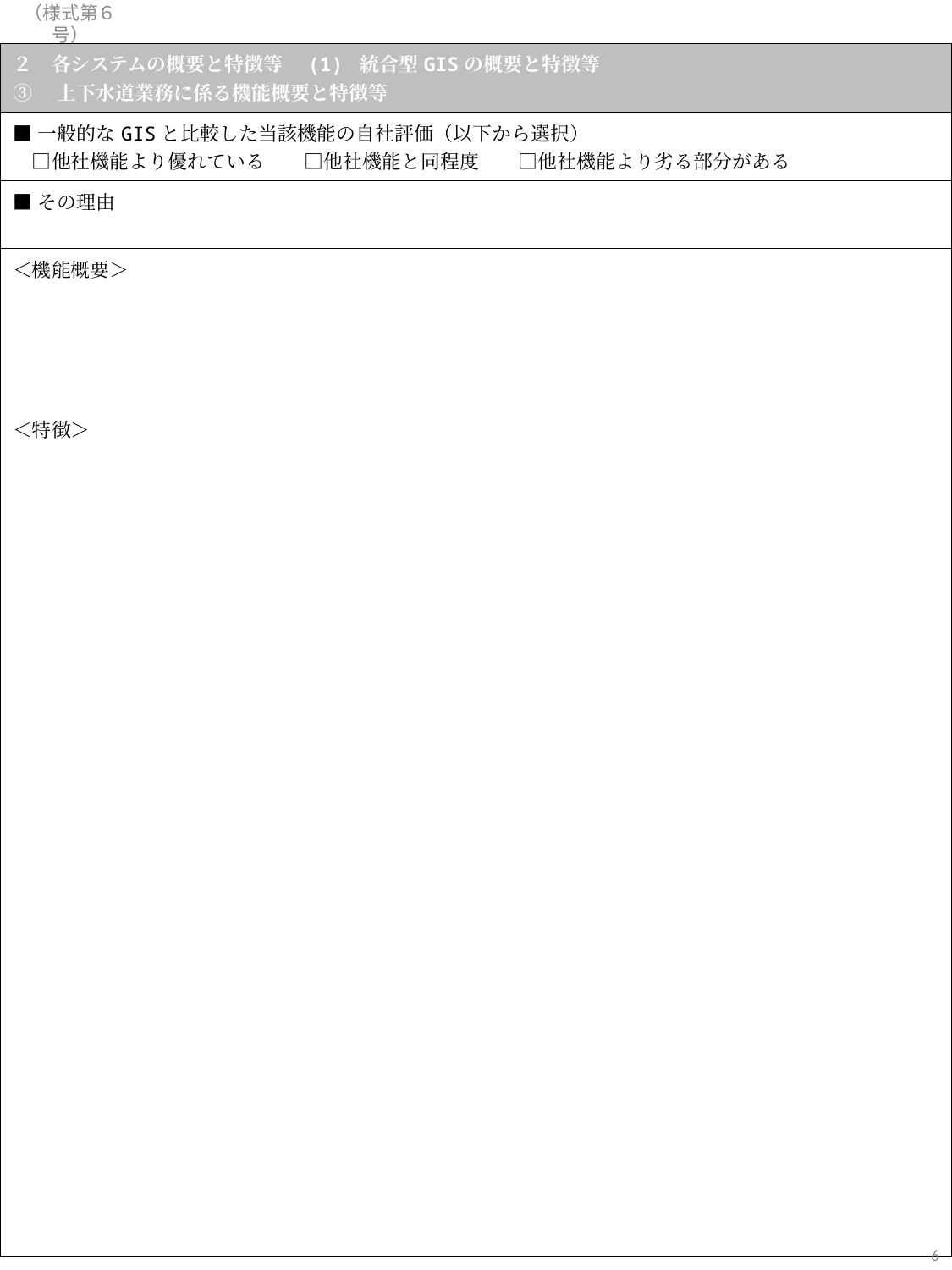

（様式第６号）
| ２　各システムの概要と特徴等　(1) 統合型GISの概要と特徴等 ③　上下水道業務に係る機能概要と特徴等 |
| --- |
| ■一般的なGISと比較した当該機能の自社評価（以下から選択） 　□他社機能より優れている　　□他社機能と同程度　　□他社機能より劣る部分がある |
| ■その理由 |
| ＜機能概要＞ ＜特徴＞ |
6